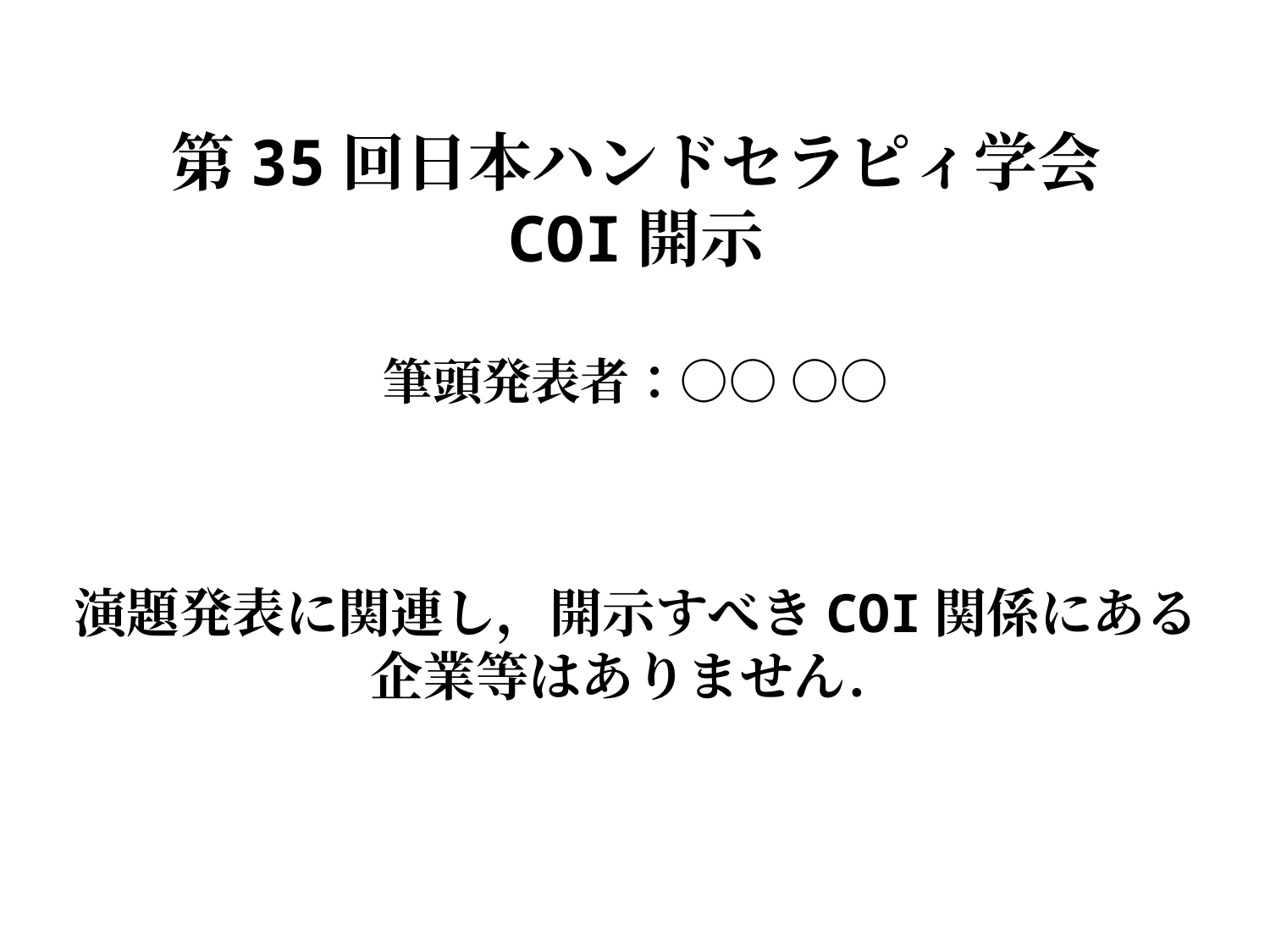

第35回日本ハンドセラピィ学会
COI開示

筆頭発表者：○○ ○○

演題発表に関連し，開示すべきCOI関係にある
企業等はありません．